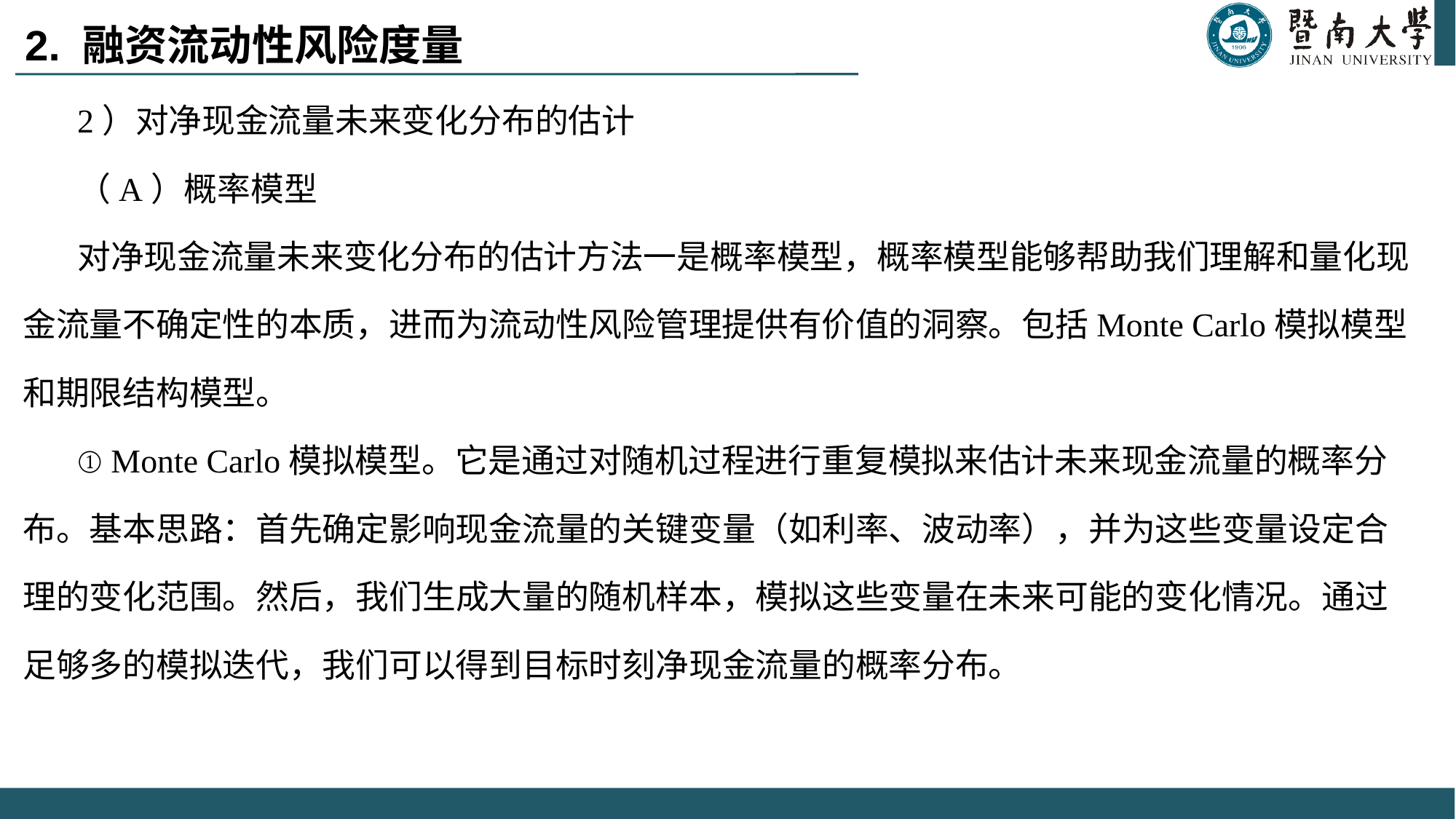

# 2. 融资流动性风险度量

2）对净现金流量未来变化分布的估计
（A）概率模型
对净现金流量未来变化分布的估计方法一是概率模型，概率模型能够帮助我们理解和量化现金流量不确定性的本质，进而为流动性风险管理提供有价值的洞察。包括Monte Carlo模拟模型和期限结构模型。
① Monte Carlo模拟模型。它是通过对随机过程进行重复模拟来估计未来现金流量的概率分布。基本思路：首先确定影响现金流量的关键变量（如利率、波动率），并为这些变量设定合理的变化范围。然后，我们生成大量的随机样本，模拟这些变量在未来可能的变化情况。通过足够多的模拟迭代，我们可以得到目标时刻净现金流量的概率分布。